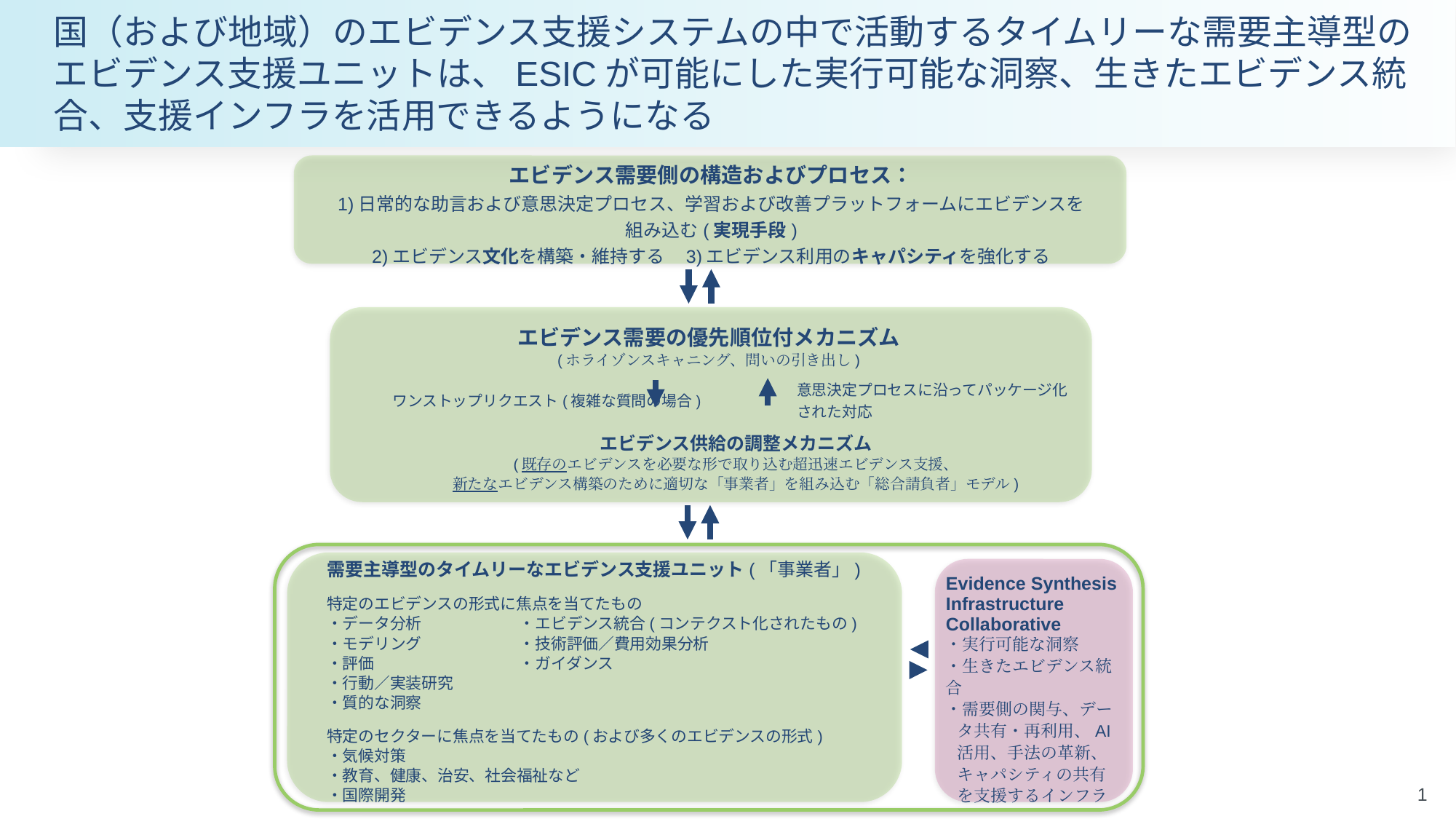

国（および地域）のエビデンス支援システムの中で活動するタイムリーな需要主導型のエビデンス支援ユニットは、ESICが可能にした実行可能な洞察、生きたエビデンス統合、支援インフラを活用できるようになる

| エビデンス需要側の構造およびプロセス： 1)日常的な助言および意思決定プロセス、学習および改善プラットフォームにエビデンスを組み込む(実現手段) 2)エビデンス文化を構築・維持する 3)エビデンス利用のキャパシティを強化する |
| --- |

| エビデンス需要の優先順位付メカニズム (ホライゾンスキャニング、問いの引き出し) |  |
| --- | --- |
| ワンストップリクエスト(複雑な質問の場合) | 意思決定プロセスに沿ってパッケージ化 された対応 |
| エビデンス供給の調整メカニズム (既存のエビデンスを必要な形で取り込む超迅速エビデンス支援、 新たなエビデンス構築のために適切な「事業者」を組み込む「総合請負者」モデル) |  |

需要主導型のタイムリーなエビデンス支援ユニット(「事業者」)

特定のエビデンスの形式に焦点を当てたもの
・データ分析　	・エビデンス統合(コンテクスト化されたもの)
・モデリング　	・技術評価／費用効果分析
・評価	・ガイダンス
・行動／実装研究
・質的な洞察

特定のセクターに焦点を当てたもの(および多くのエビデンスの形式)
・気候対策
・教育、健康、治安、社会福祉など
・国際開発

| Evidence Synthesis Infrastructure Collaborative ・実行可能な洞察 ・生きたエビデンス統合 ・需要側の関与、データ共有・再利用、AI活用、手法の革新、キャパシティの共有を支援するインフラ |
| --- |
1